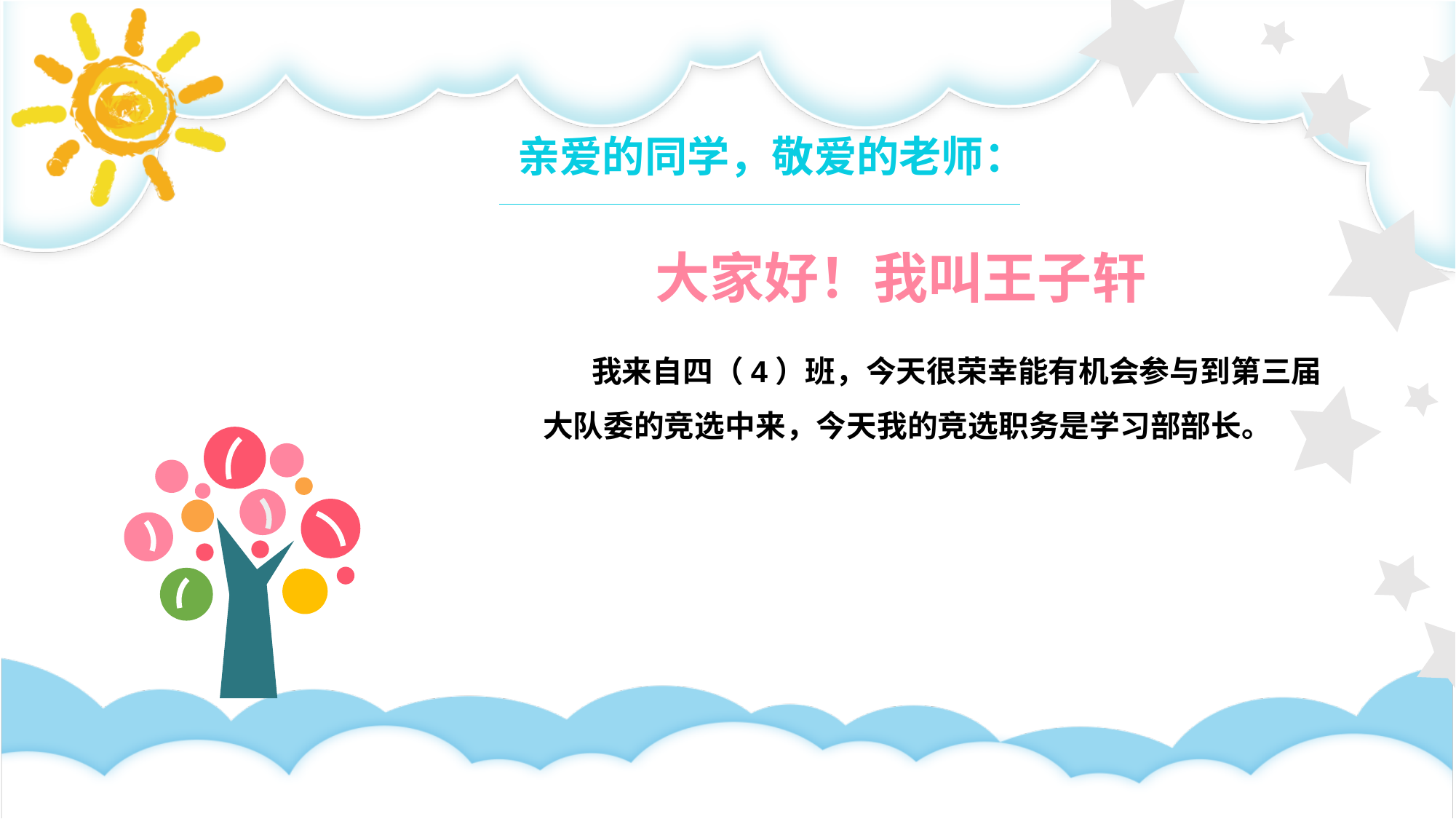

亲爱的同学，敬爱的老师：

大家好！我叫王子轩
      我来自四（4）班，今天很荣幸能有机会参与到第三届大队委的竞选中来，今天我的竞选职务是学习部部长。